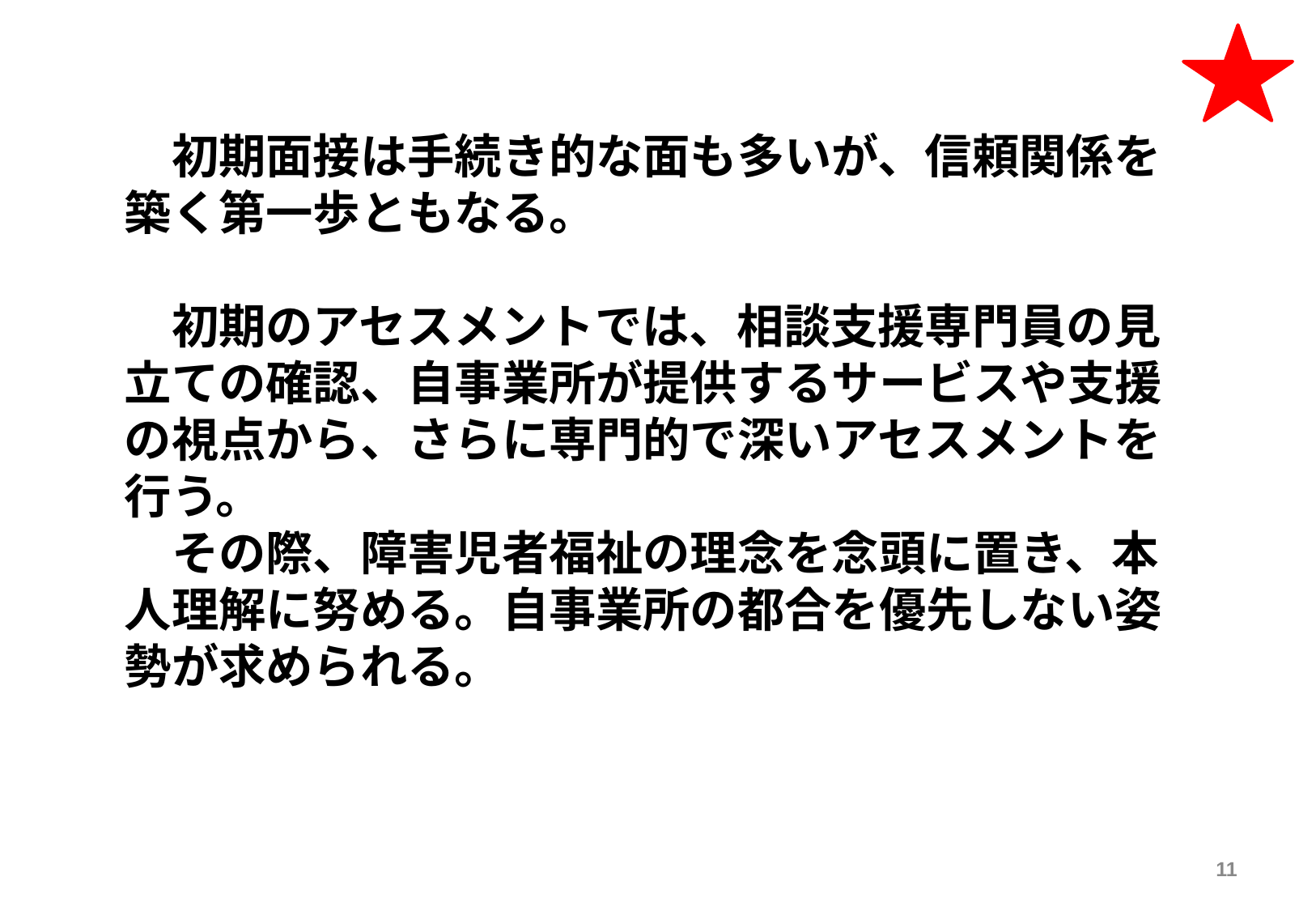

初期面接は手続き的な面も多いが、信頼関係を築く第一歩ともなる。

　初期のアセスメントでは、相談支援専門員の見立ての確認、自事業所が提供するサービスや支援の視点から、さらに専門的で深いアセスメントを行う。
　その際、障害児者福祉の理念を念頭に置き、本人理解に努める。自事業所の都合を優先しない姿勢が求められる。
11